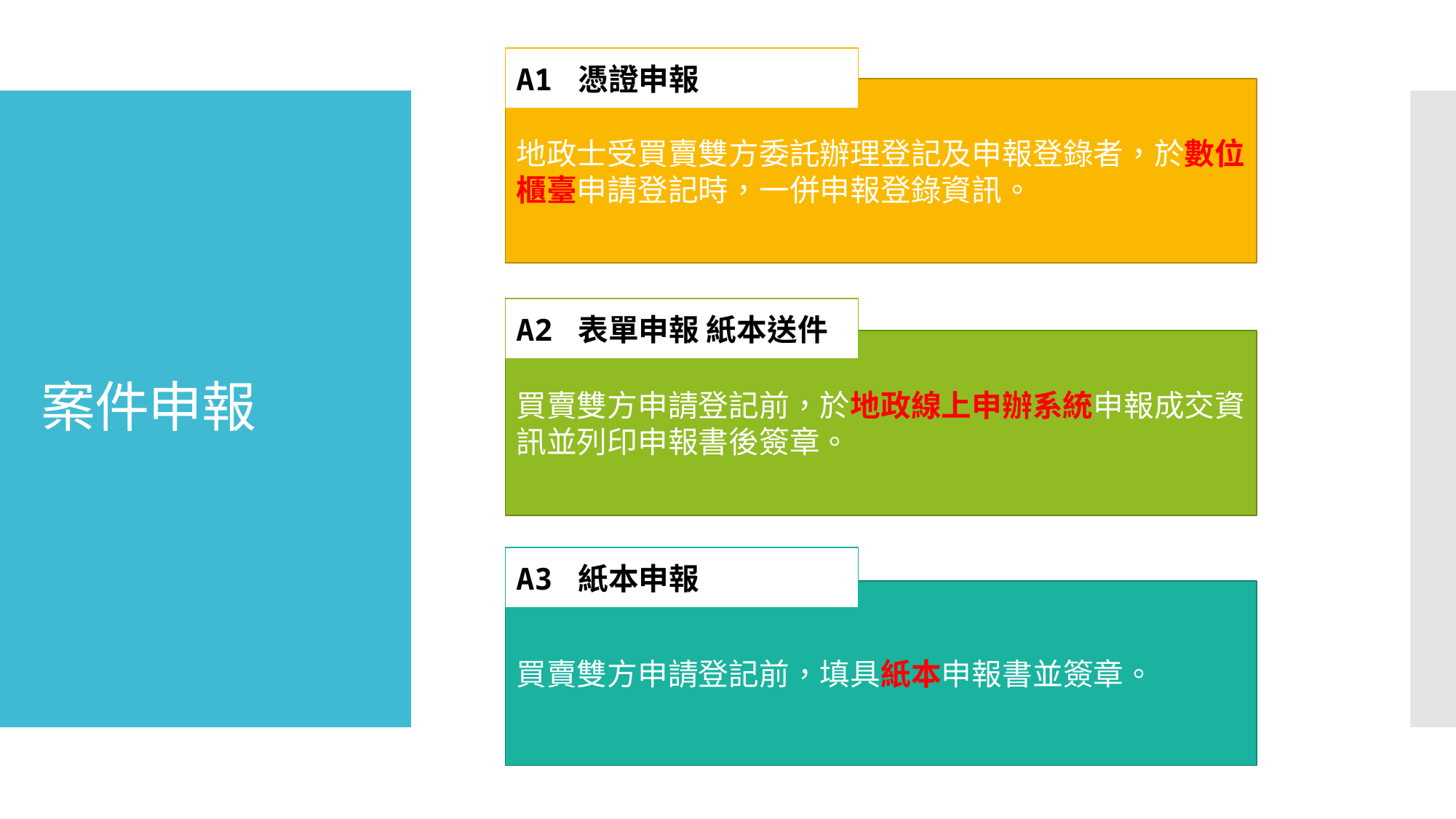

A1 憑證申報
地政士受買賣雙方委託辦理登記及申報登錄者，於數位櫃臺申請登記時，一併申報登錄資訊。
# 案件申報
A2 表單申報 紙本送件
買賣雙方申請登記前，於地政線上申辦系統申報成交資訊並列印申報書後簽章。
A3 紙本申報
買賣雙方申請登記前，填具紙本申報書並簽章。